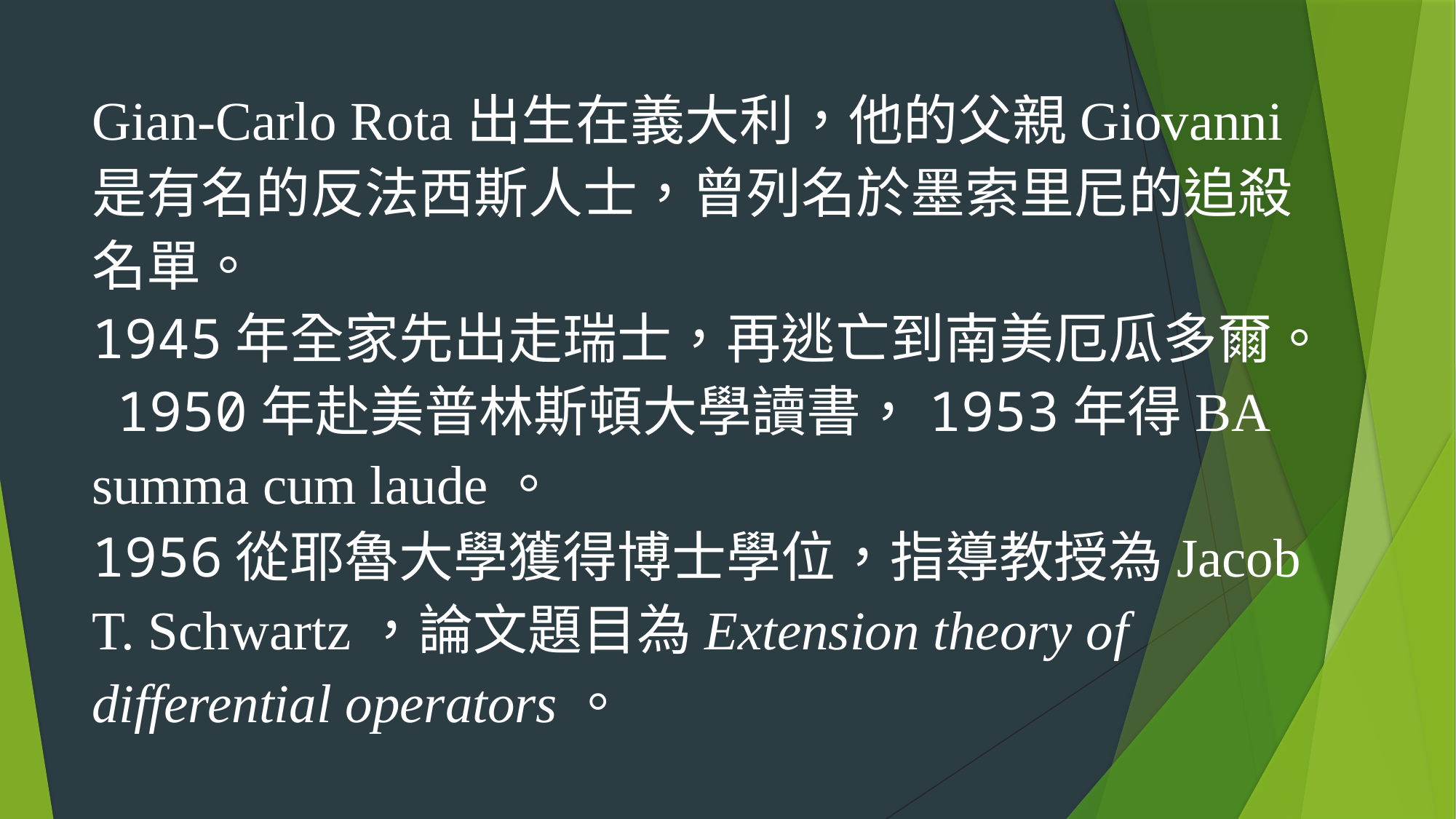

# Gian-Carlo Rota出生在義大利，他的父親Giovanni是有名的反法西斯人士，曾列名於墨索里尼的追殺名單。 1945年全家先出走瑞士，再逃亡到南美厄瓜多爾。 1950年赴美普林斯頓大學讀書，1953年得BA summa cum laude。 1956從耶魯大學獲得博士學位，指導教授為Jacob T. Schwartz，論文題目為Extension theory of differential operators。